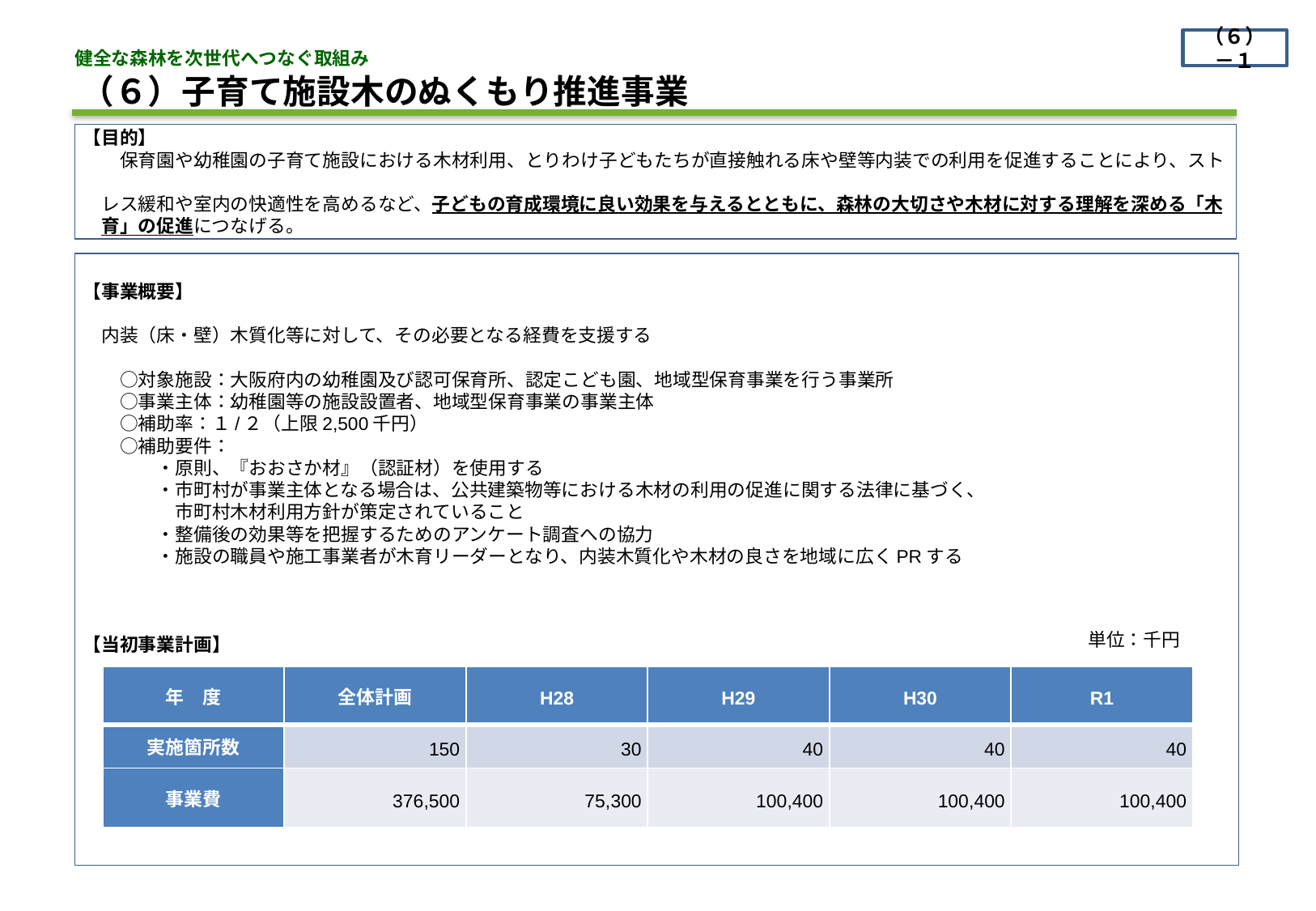

（６）－１
健全な森林を次世代へつなぐ取組み
（６）子育て施設木のぬくもり推進事業
【目的】
　　保育園や幼稚園の子育て施設における木材利用、とりわけ子どもたちが直接触れる床や壁等内装での利用を促進することにより、スト
　レス緩和や室内の快適性を高めるなど、子どもの育成環境に良い効果を与えるとともに、森林の大切さや木材に対する理解を深める「木
　育」の促進につなげる。

【事業概要】

　内装（床・壁）木質化等に対して、その必要となる経費を支援する

　　○対象施設：大阪府内の幼稚園及び認可保育所、認定こども園、地域型保育事業を行う事業所
　　○事業主体：幼稚園等の施設設置者、地域型保育事業の事業主体
　　○補助率：１/２（上限2,500千円）
　　○補助要件：
　　　　・原則、『おおさか材』（認証材）を使用する
　　　　・市町村が事業主体となる場合は、公共建築物等における木材の利用の促進に関する法律に基づく、
　　　　　市町村木材利用方針が策定されていること
　　　　・整備後の効果等を把握するためのアンケート調査への協力
　　　　・施設の職員や施工事業者が木育リーダーとなり、内装木質化や木材の良さを地域に広くPRする

【当初事業計画】

単位：千円
| 年　度 | 全体計画 | H28 | H29 | H30 | R1 |
| --- | --- | --- | --- | --- | --- |
| 実施箇所数 | 150 | 30 | 40 | 40 | 40 |
| 事業費 | 376,500 | 75,300 | 100,400 | 100,400 | 100,400 |